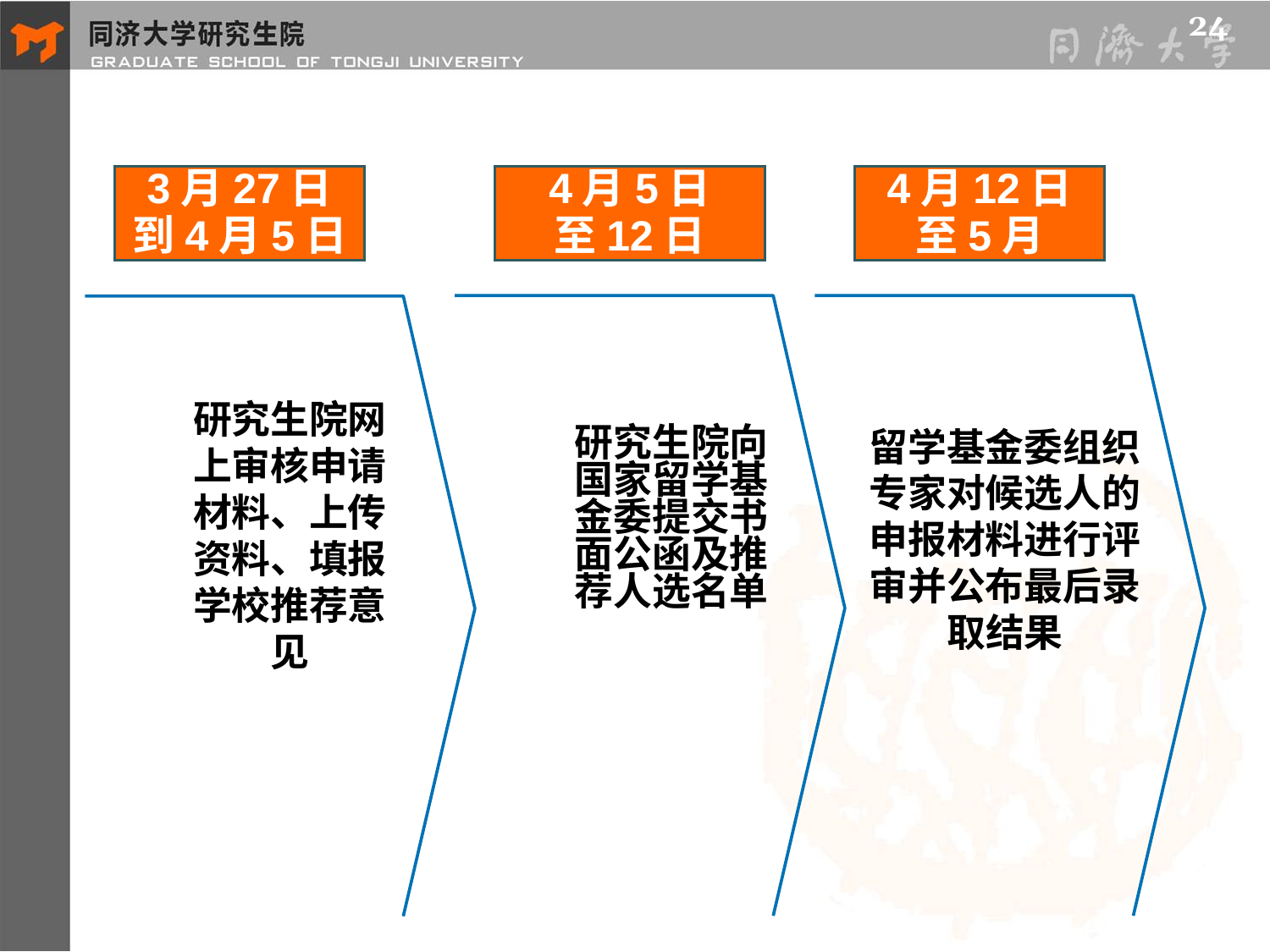

24
3月27日
到4月5日
4月5日
至12日
4月12日
至5月

研究生院网上审核申请材料、上传资料、填报学校推荐意见
留学基金委组织专家对候选人的申报材料进行评审并公布最后录取结果
研究生院向国家留学基金委提交书面公函及推荐人选名单
24